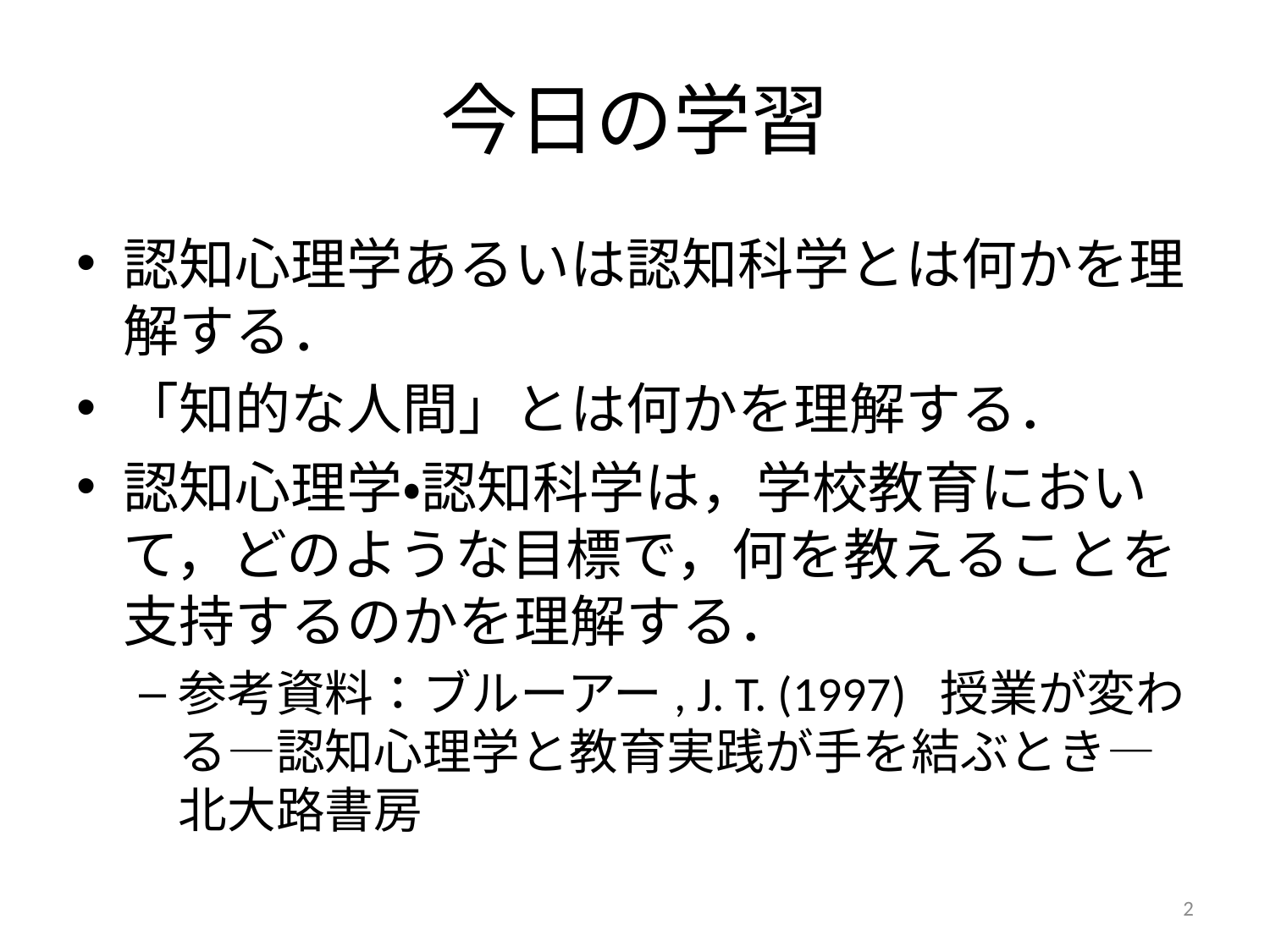

# 今日の学習
認知心理学あるいは認知科学とは何かを理解する．
「知的な人間」とは何かを理解する．
認知心理学・認知科学は，学校教育において，どのような目標で，何を教えることを支持するのかを理解する．
参考資料：ブルーアー, J. T. (1997)  授業が変わる―認知心理学と教育実践が手を結ぶとき― 北大路書房
2